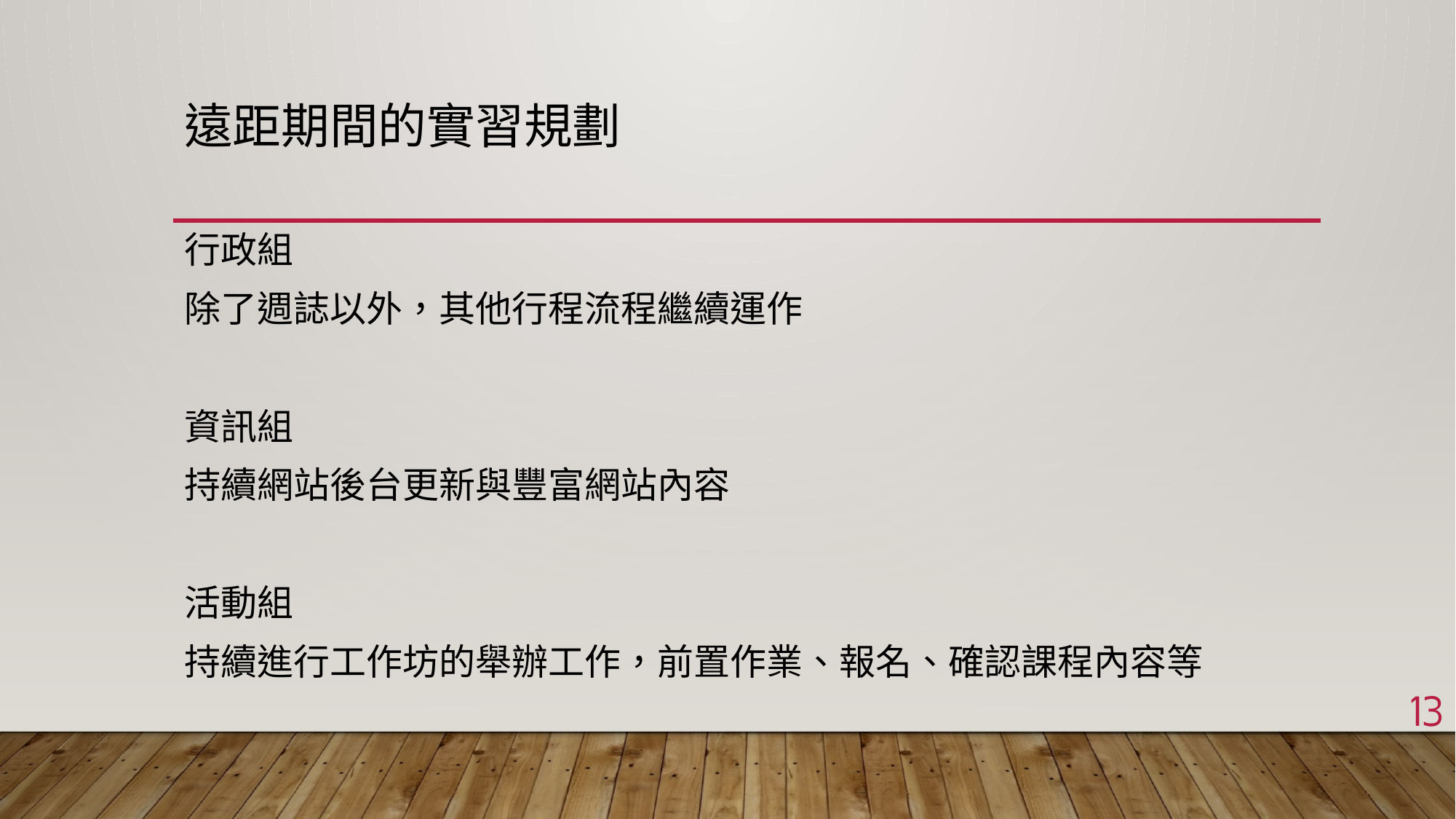

# 遠距期間的實習規劃
行政組
除了週誌以外，其他行程流程繼續運作

資訊組
持續網站後台更新與豐富網站內容

活動組
持續進行工作坊的舉辦工作，前置作業、報名、確認課程內容等
13